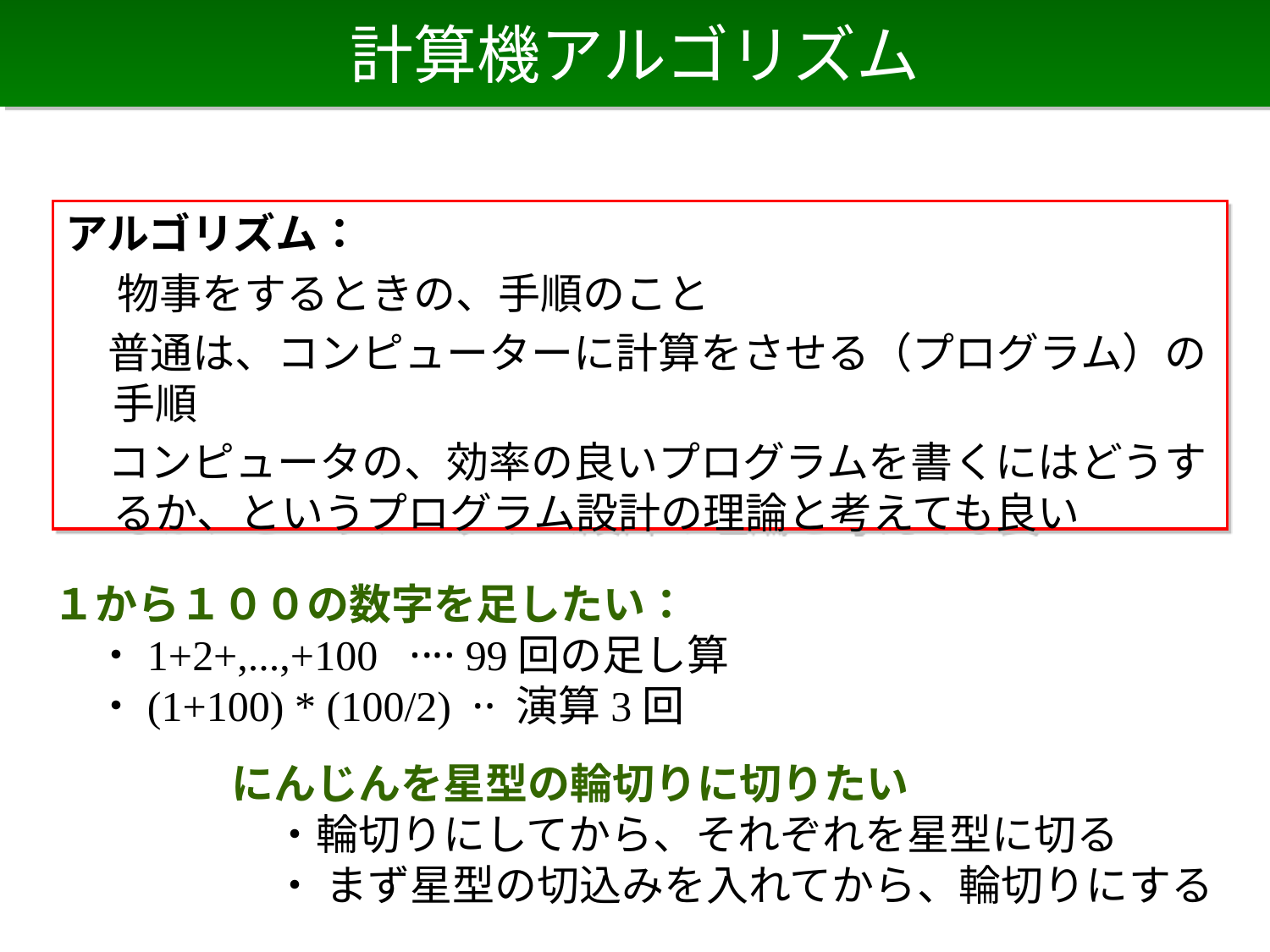

# 計算機アルゴリズム
アルゴリズム：
　 物事をするときの、手順のこと
　普通は、コンピューターに計算をさせる（プログラム）の手順
　コンピュータの、効率の良いプログラムを書くにはどうするか、というプログラム設計の理論と考えても良い
１から１００の数字を足したい：
　・1+2+,...,+100   ‥‥ 99回の足し算
　・(1+100) * (100/2)  ‥ 演算3回
にんじんを星型の輪切りに切りたい
　・輪切りにしてから、それぞれを星型に切る
　・ まず星型の切込みを入れてから、輪切りにする